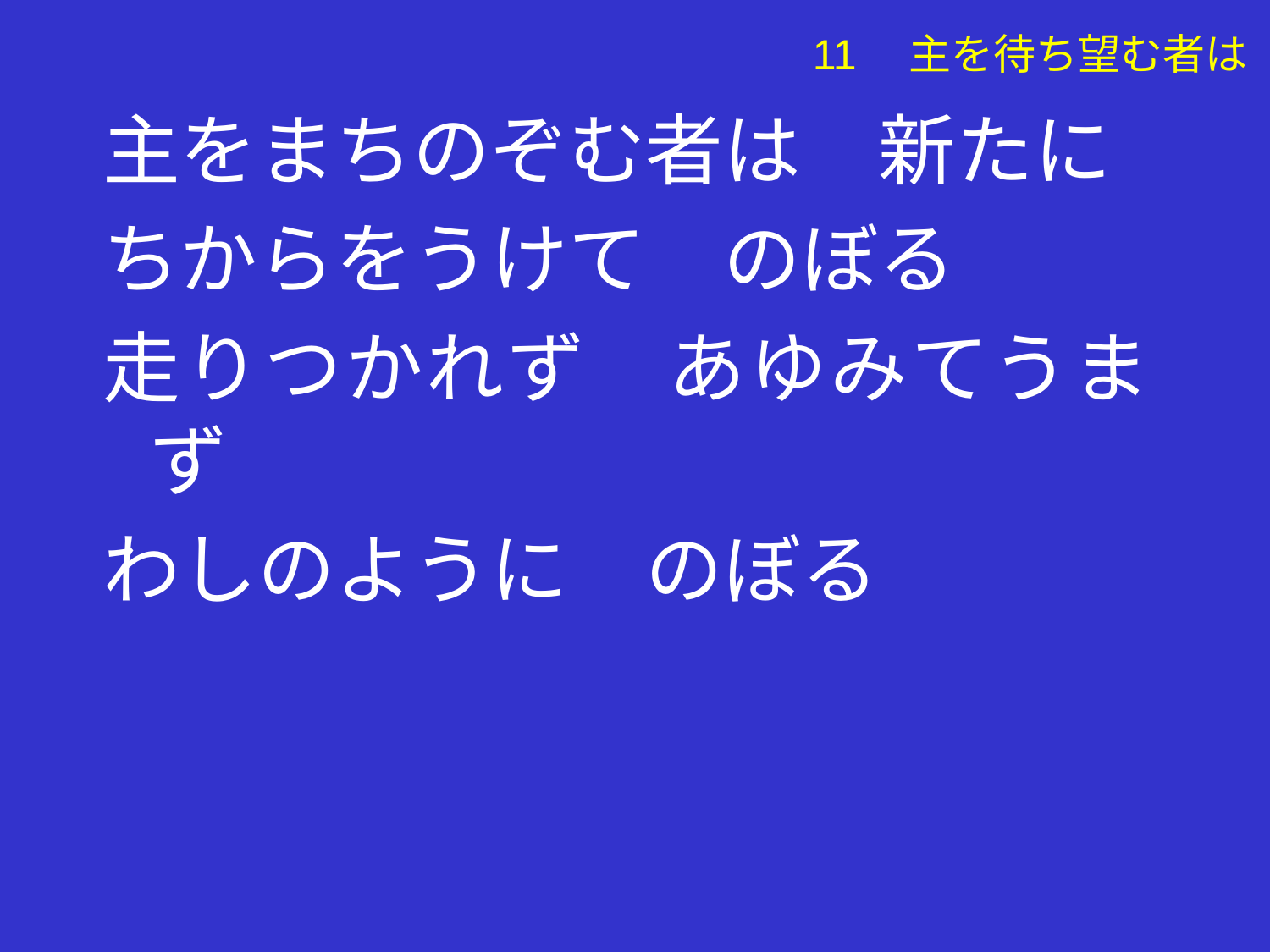

主をまちのぞむ者は　新たに
ちからをうけて　のぼる
走りつかれず　あゆみてうまず
わしのように　のぼる
# 11　主を待ち望む者は